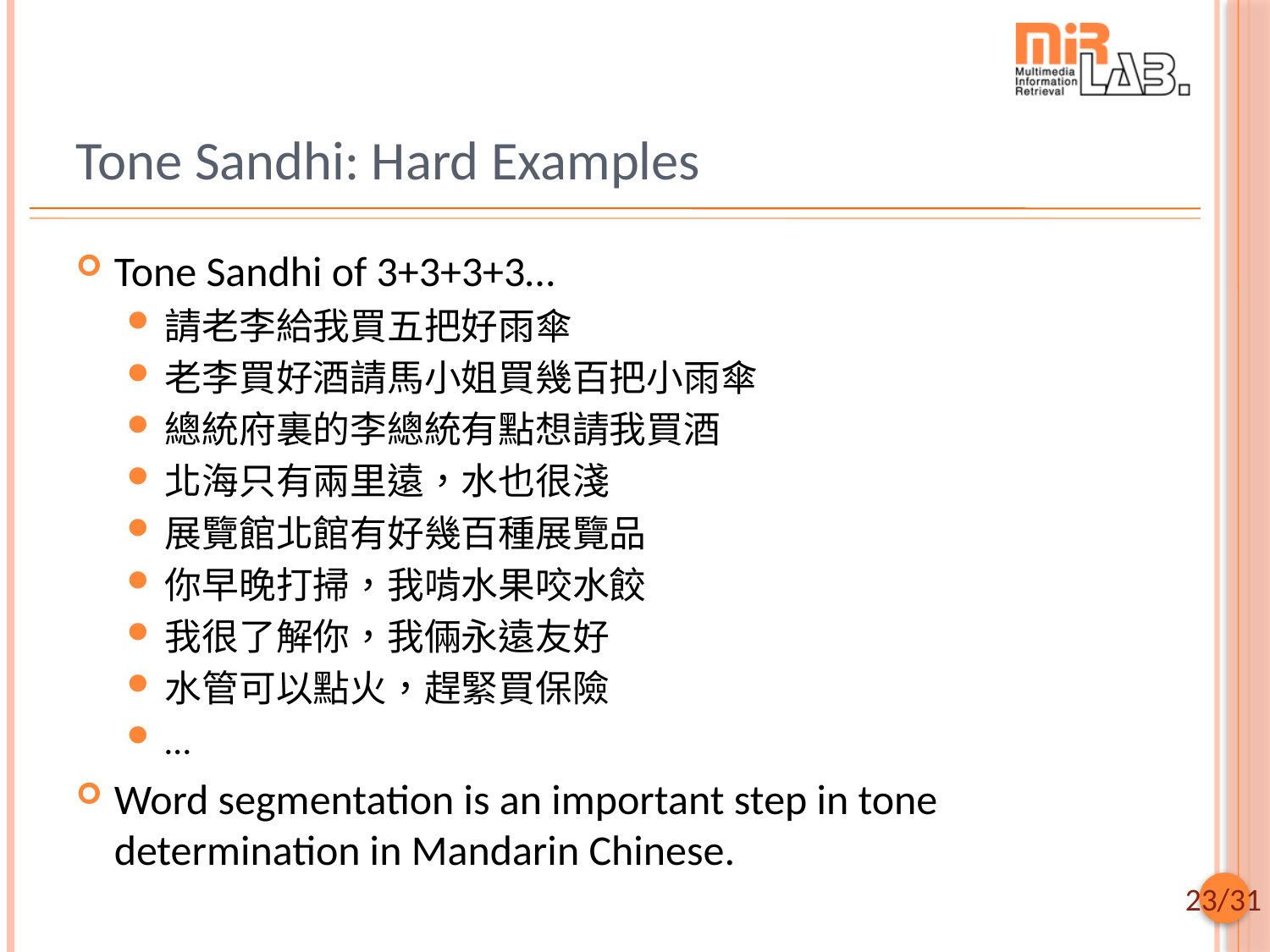

# Tone Sandhi: Hard Examples
Tone Sandhi of 3+3+3+3…
請老李給我買五把好雨傘
老李買好酒請馬小姐買幾百把小雨傘
總統府裏的李總統有點想請我買酒
北海只有兩里遠，水也很淺
展覽館北館有好幾百種展覽品
你早晚打掃，我啃水果咬水餃
我很了解你，我倆永遠友好
水管可以點火，趕緊買保險
…
Word segmentation is an important step in tone determination in Mandarin Chinese.